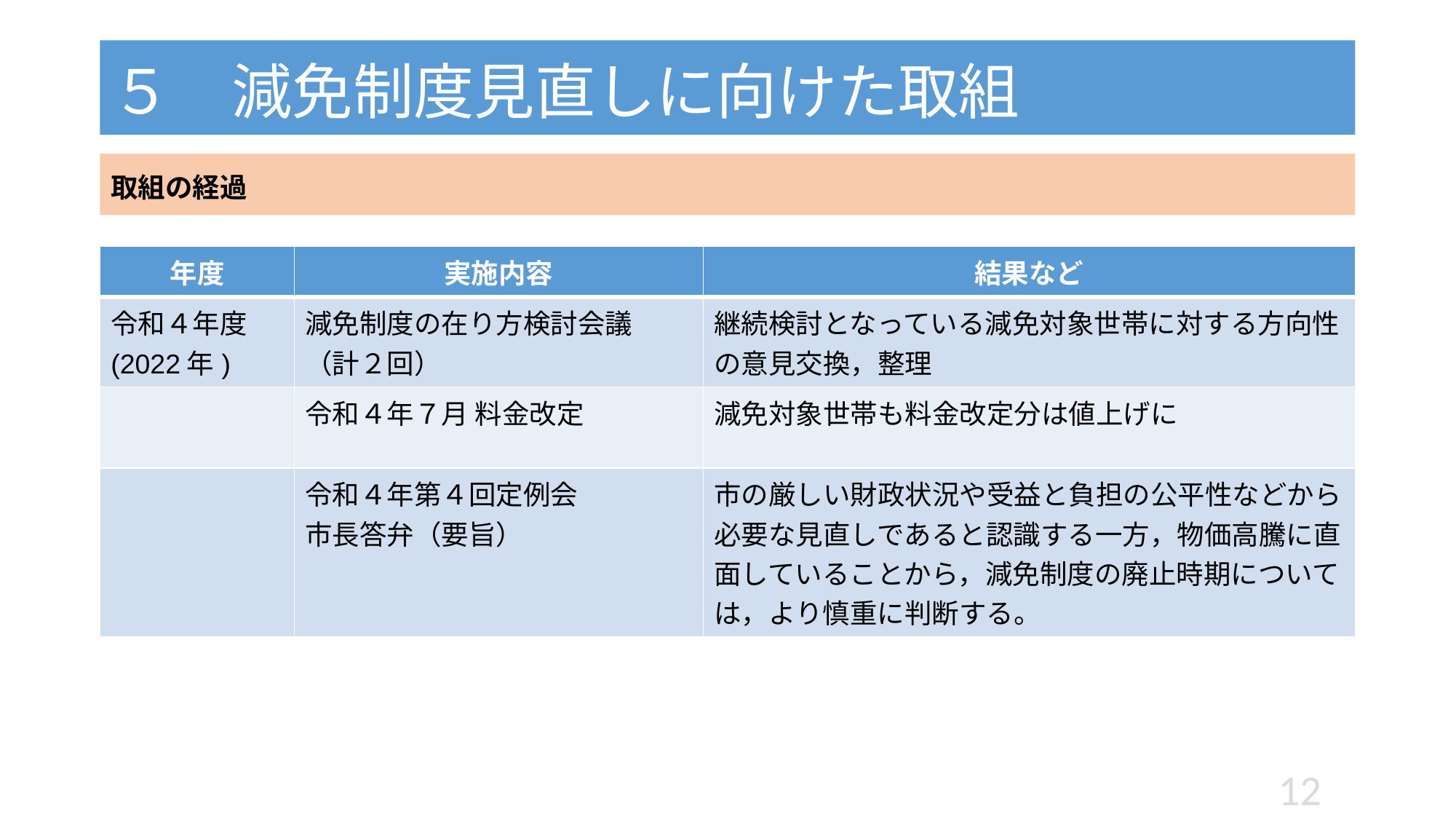

# ５　減免制度見直しに向けた取組
取組の経過
| 年度 | 実施内容 | 結果など |
| --- | --- | --- |
| 令和４年度 (2022年) | 減免制度の在り方検討会議 （計２回） | 継続検討となっている減免対象世帯に対する方向性の意見交換，整理 |
|  | 令和４年７月 料金改定 | 減免対象世帯も料金改定分は値上げに |
|  | 令和４年第４回定例会 市長答弁（要旨） | 市の厳しい財政状況や受益と負担の公平性などから必要な見直しであると認識する一方，物価高騰に直面していることから，減免制度の廃止時期については，より慎重に判断する。 |
12